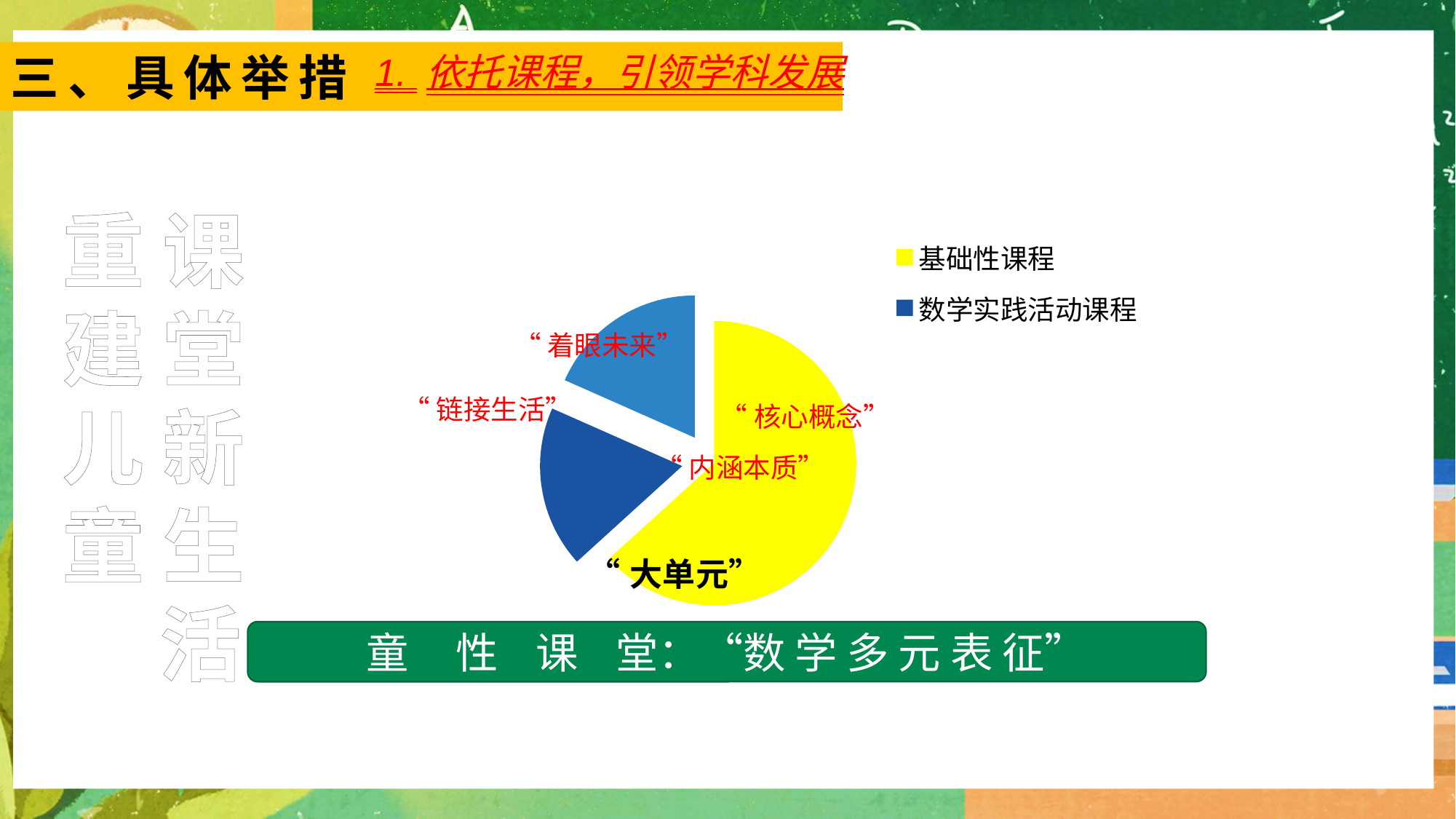

三、具体举措
1. 依托课程，引领学科发展
重 课
建 堂
儿 新
童 生
    活

### Chart: “大单元”

| Category | 销售额 |
|---|---|
| 基础性课程 | 6.2 |
| 数学实践活动课程 | 1.8 |
| 低年级数学绘本课程 | 1.8 |
“着眼未来”
“链接生活”
“核心概念”
“内涵本质”
童     性    课    堂：“数 学 多 元 表 征”